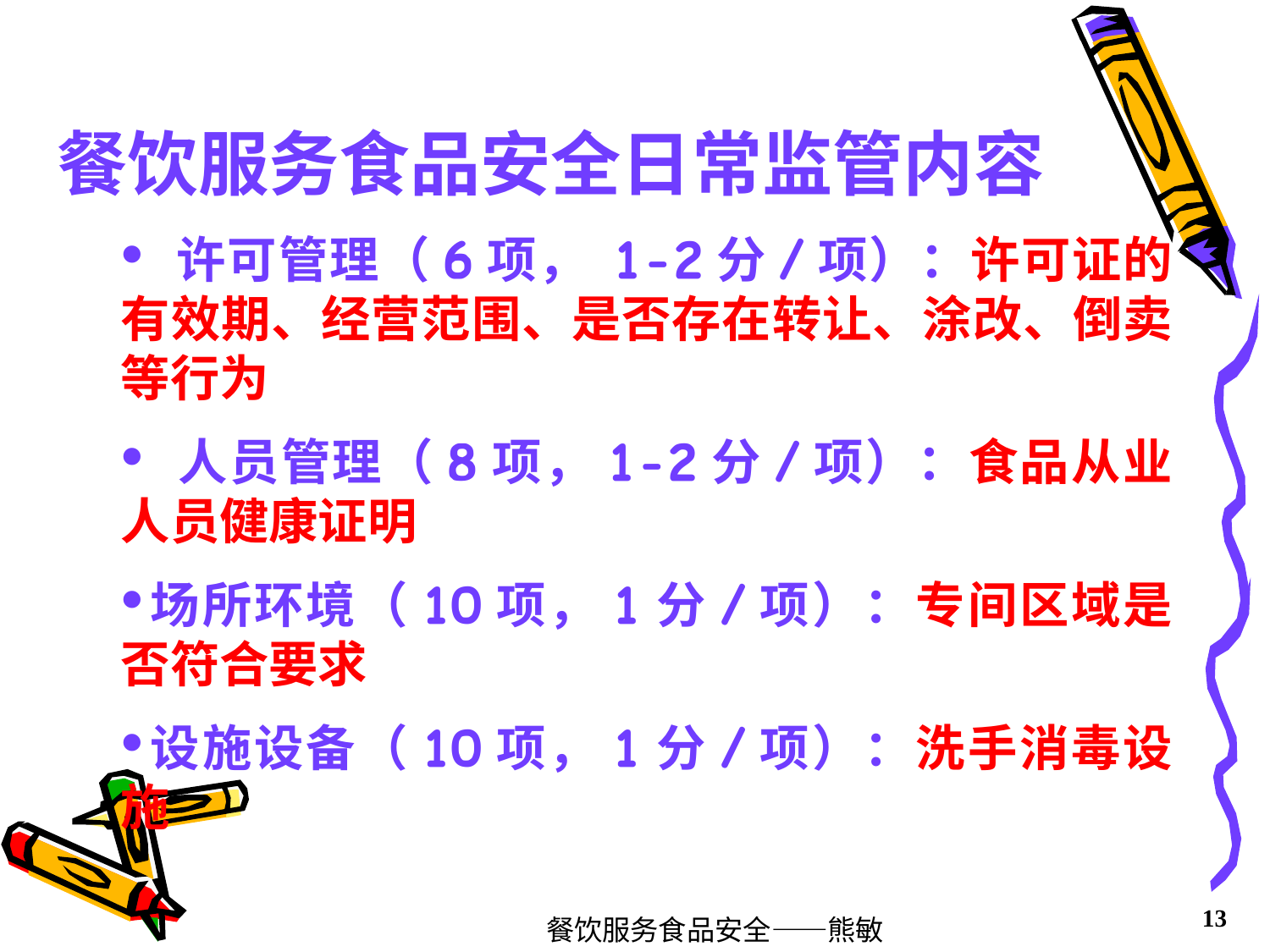

餐饮服务食品安全日常监管内容
 许可管理（6项， 1-2分/项）：许可证的有效期、经营范围、是否存在转让、涂改、倒卖等行为
 人员管理（8项，1-2分/项）：食品从业人员健康证明
场所环境（10项，1分/项）：专间区域是否符合要求
设施设备（10项，1分/项）：洗手消毒设施
13

餐饮服务食品安全——熊敏